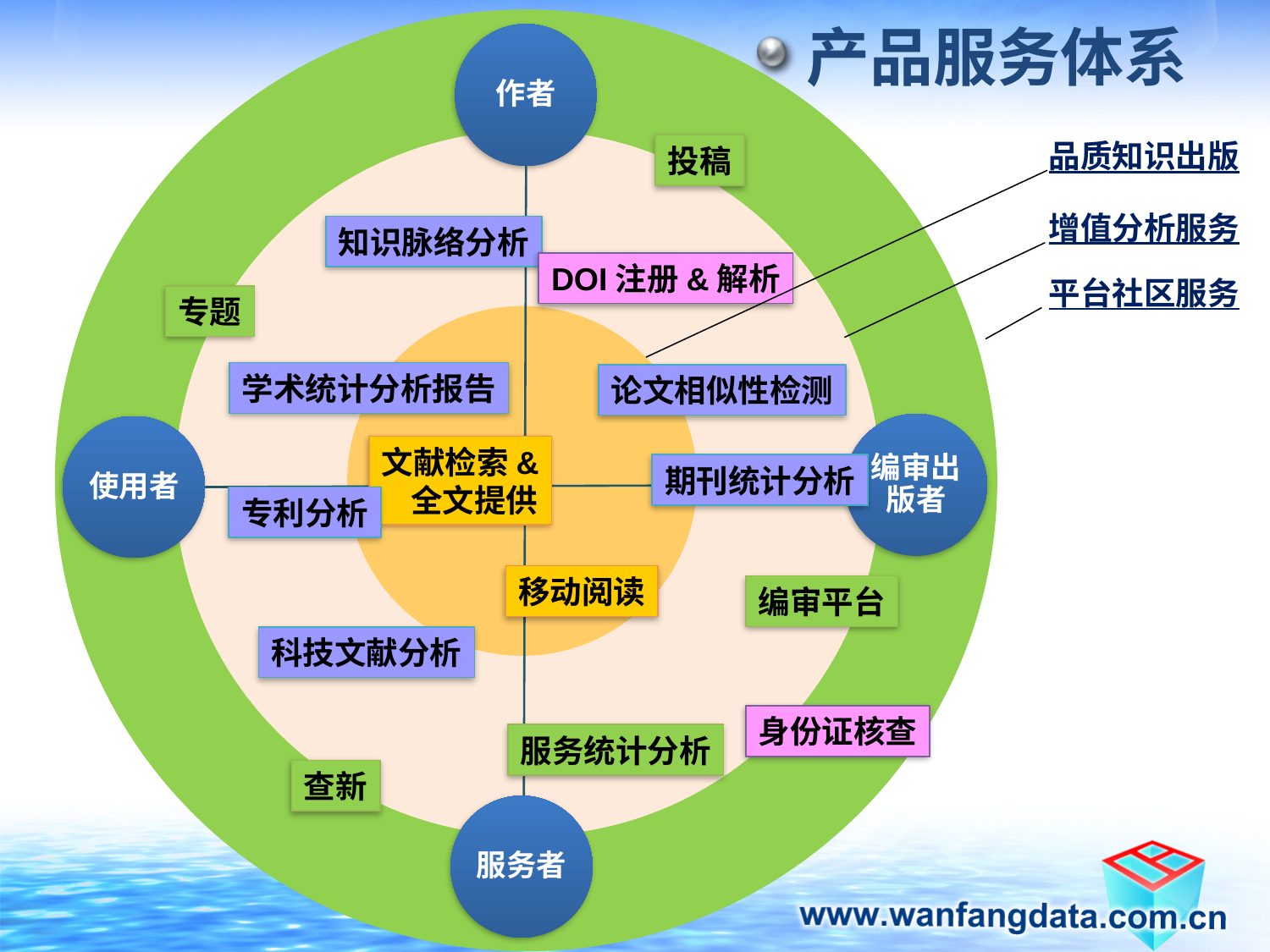

作者
产品服务体系

品质知识出版
投稿
增值分析服务
知识脉络分析
DOI注册&解析
平台社区服务
专题

学术统计分析报告
论文相似性检测

编审出版者

使用者
文献检索&
   全文提供
期刊统计分析
专利分析
移动阅读
编审平台
科技文献分析
身份证核查
服务统计分析
查新

服务者